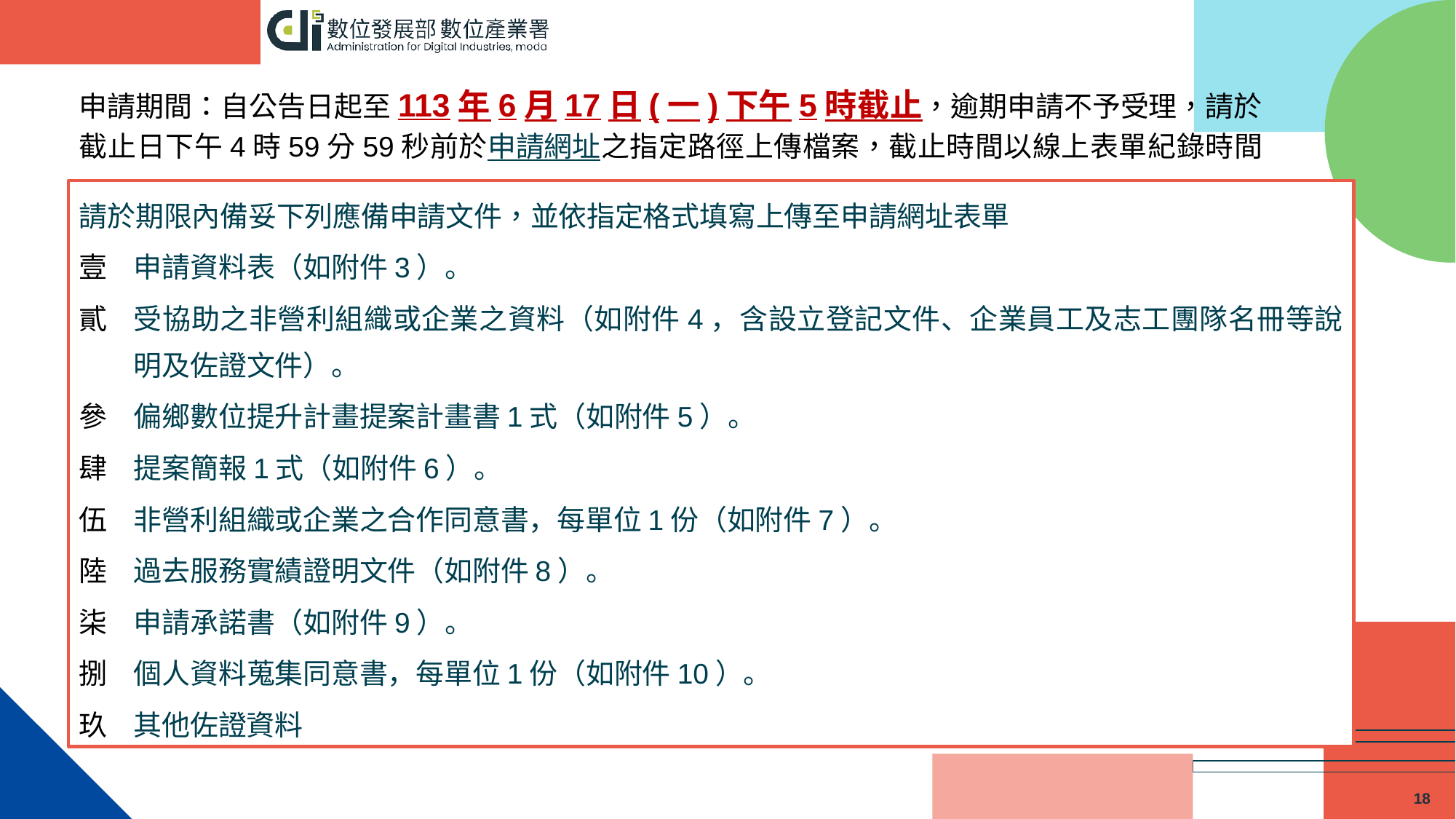

申請期間：自公告日起至113年6月17日(一)下午5時截止，逾期申請不予受理，請於截止日下午4時59分59秒前於申請網址之指定路徑上傳檔案，截止時間以線上表單紀錄時間為準。
請於期限內備妥下列應備申請文件，並依指定格式填寫上傳至申請網址表單
申請資料表（如附件3）。
受協助之非營利組織或企業之資料（如附件4，含設立登記文件、企業員工及志工團隊名冊等說明及佐證文件）。
偏鄉數位提升計畫提案計畫書1式（如附件5）。
提案簡報1式（如附件6）。
非營利組織或企業之合作同意書，每單位1份（如附件7）。
過去服務實績證明文件（如附件8）。
申請承諾書（如附件9）。
個人資料蒐集同意書，每單位1份（如附件10）。
其他佐證資料